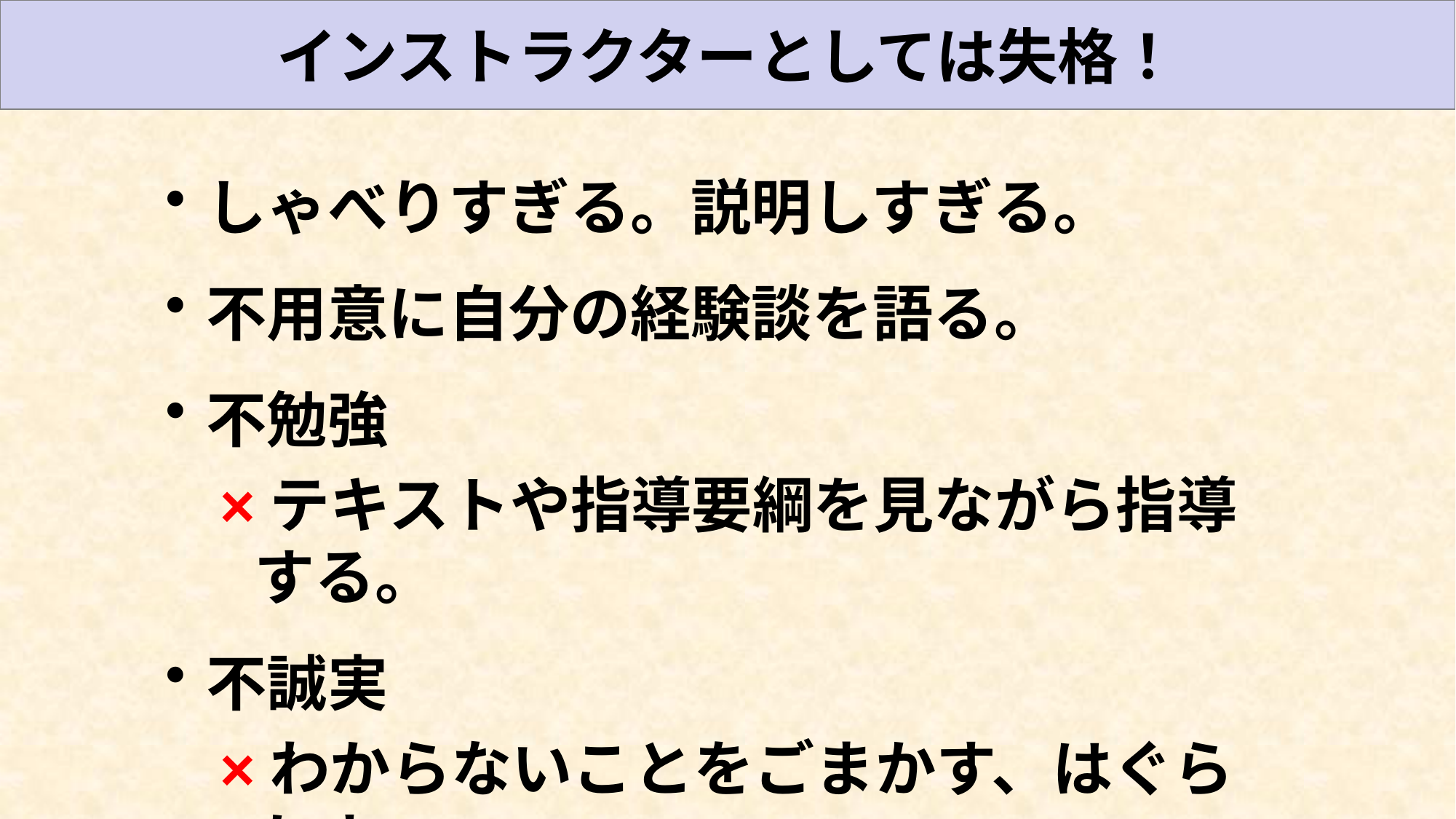

インストラクターとしては失格！
しゃべりすぎる。説明しすぎる。

不用意に自分の経験談を語る。

不勉強
×テキストや指導要綱を見ながら指導する。

不誠実
×わからないことをごまかす、はぐらかす。